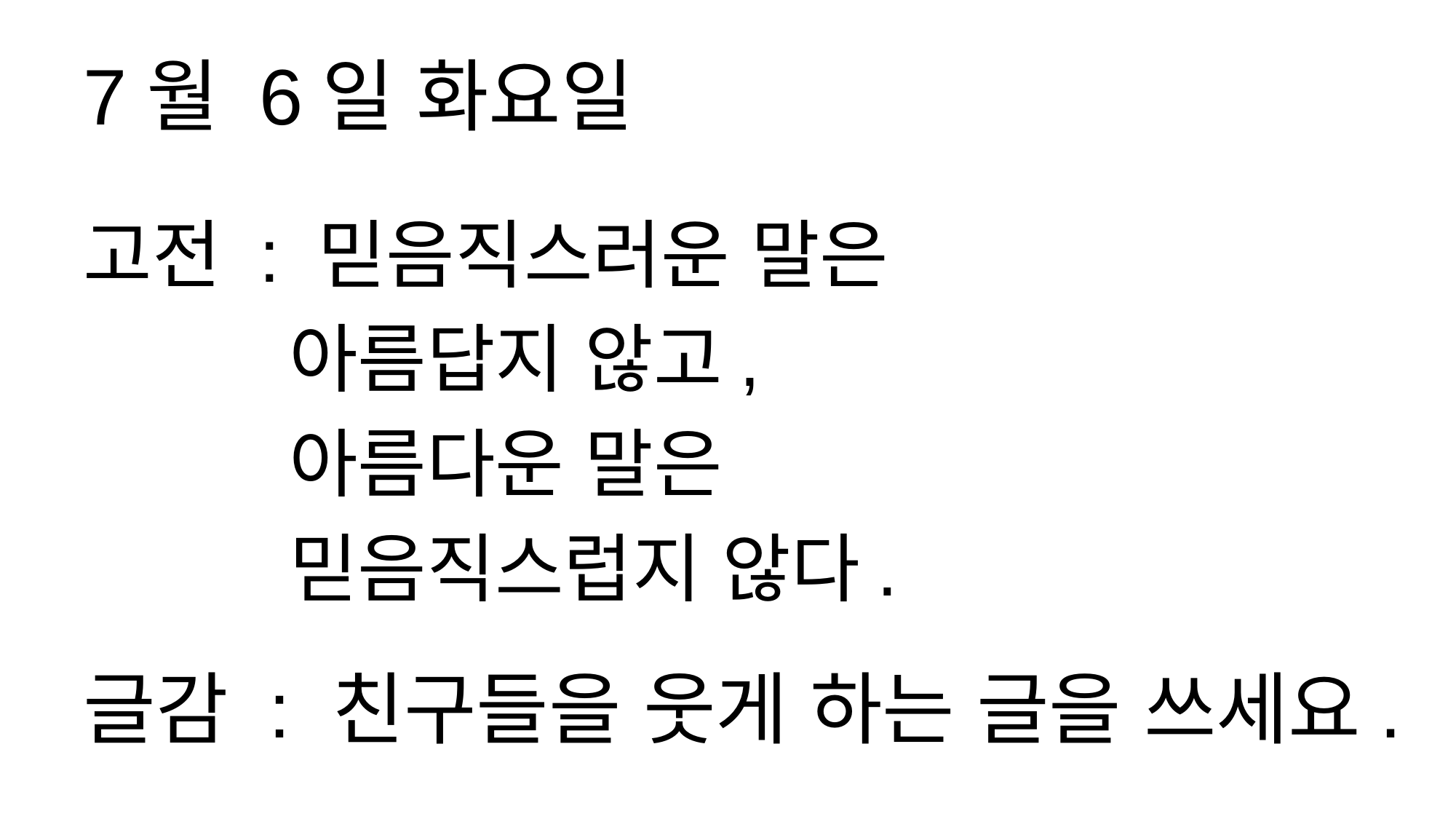

7월 6일 화요일
고전 : 믿음직스러운 말은
         아름답지 않고,
         아름다운 말은
         믿음직스럽지 않다.
글감 : 친구들을 웃게 하는 글을 쓰세요.